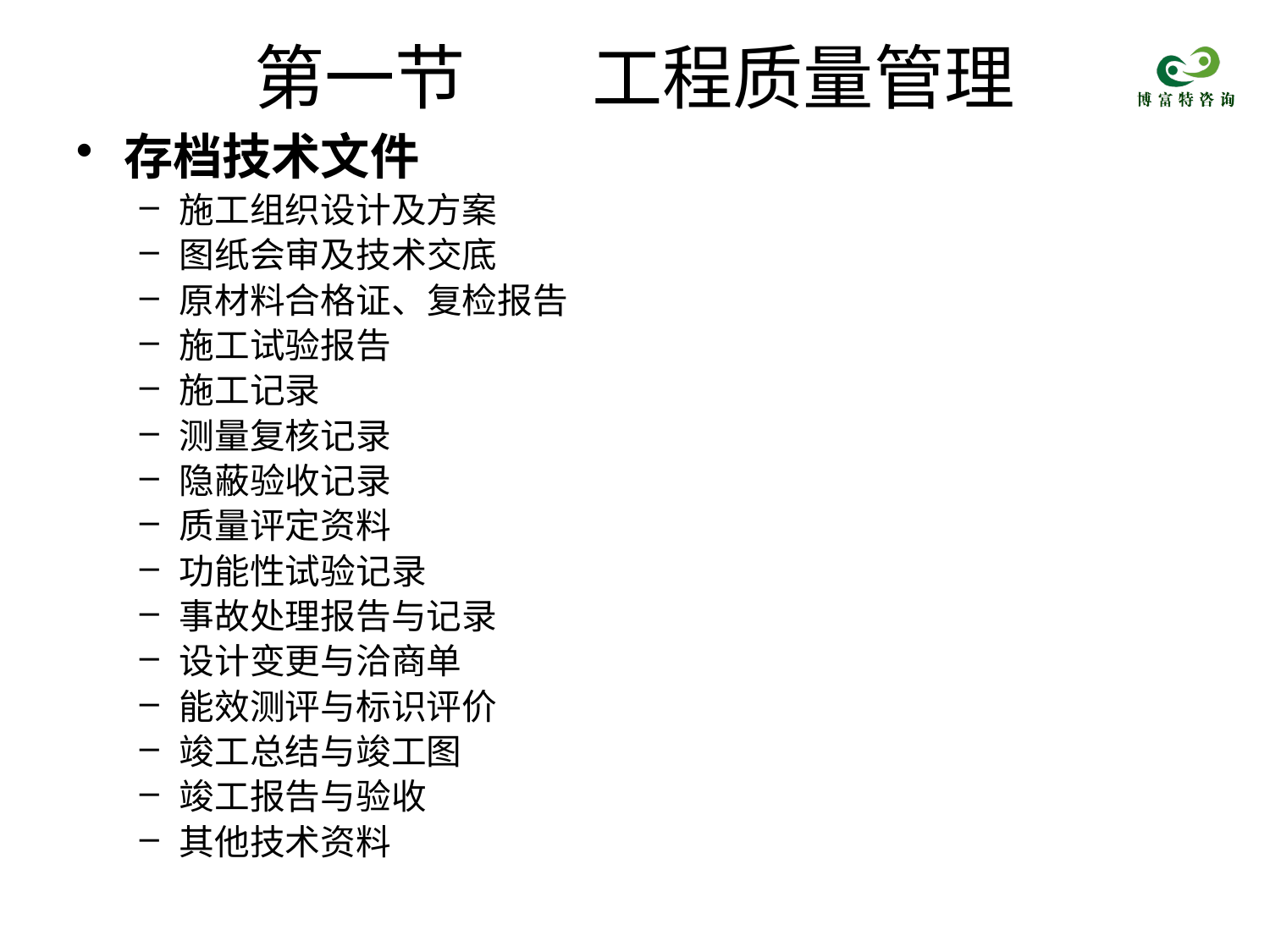

# 第一节        工程质量管理
存档技术文件
施工组织设计及方案
图纸会审及技术交底
原材料合格证、复检报告
施工试验报告
施工记录
测量复核记录
隐蔽验收记录
质量评定资料
功能性试验记录
事故处理报告与记录
设计变更与洽商单
能效测评与标识评价
竣工总结与竣工图
竣工报告与验收
其他技术资料